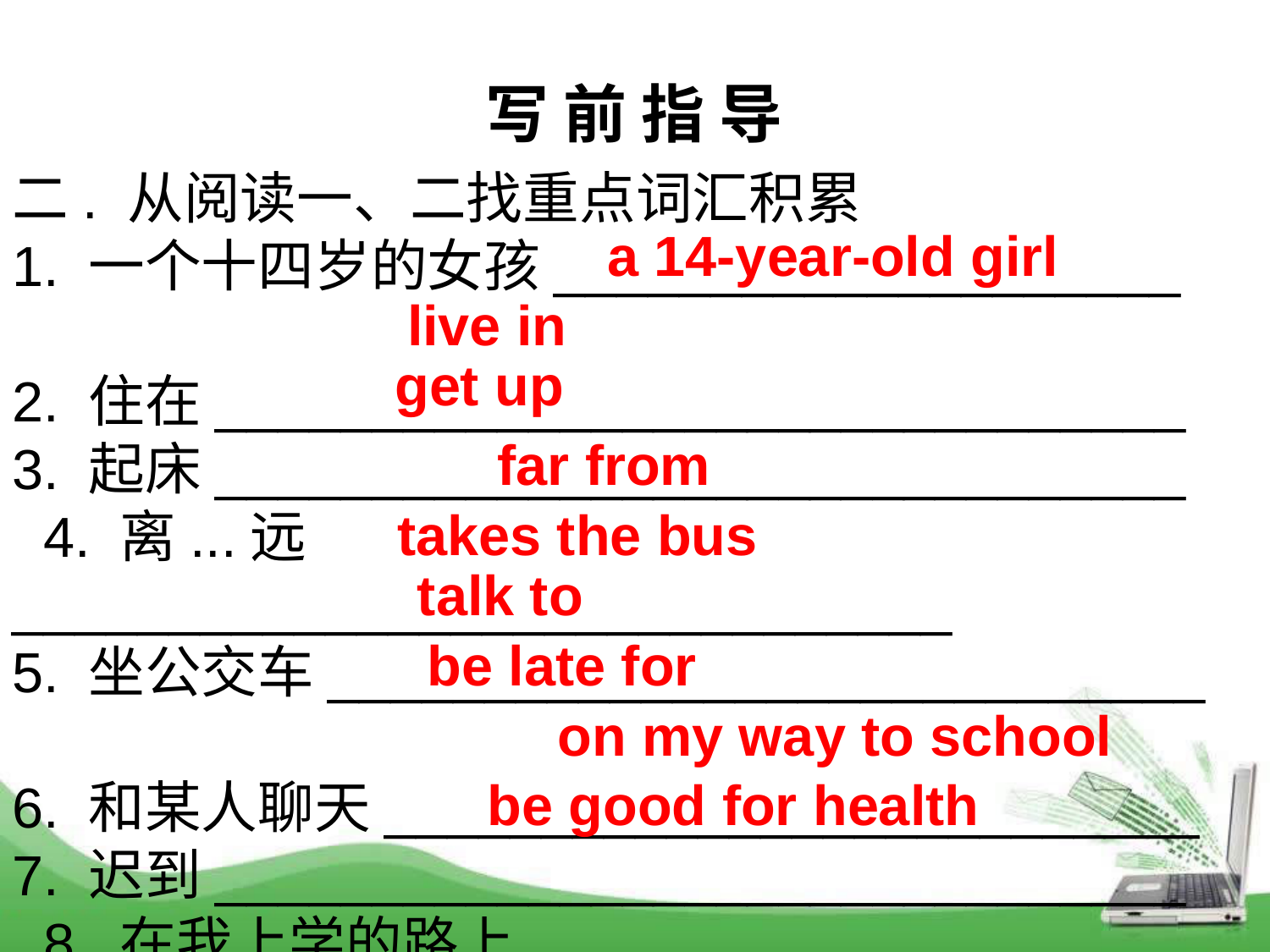

写 前 指 导
二. 从阅读一、二找重点词汇积累
1. 一个十四岁的女孩____________________
2. 住在_______________________________
3. 起床_______________________________       4. 离...远______________________________
5. 坐公交车____________________________
6. 和某人聊天__________________________
7. 迟到_______________________________       8. 在我上学的路上______________________
9. 对身体有好处__________________________
a 14-year-old girl
live in
get up
far from
takes the bus
talk to
be late for
on my way to school
be good for health